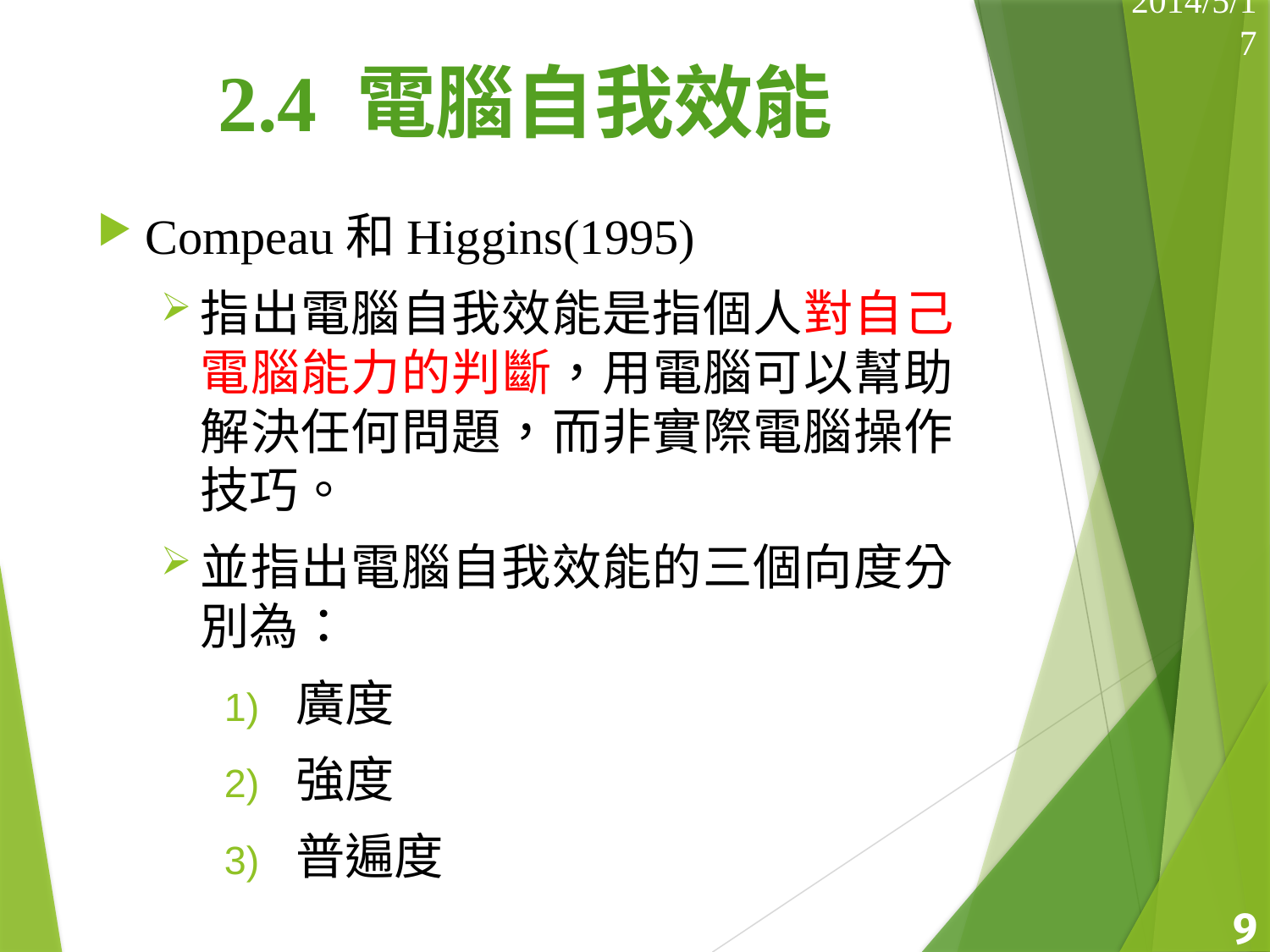

2014/5/17
# 2.4 電腦自我效能
Compeau和Higgins(1995)
指出電腦自我效能是指個人對自己電腦能力的判斷，用電腦可以幫助解決任何問題，而非實際電腦操作技巧。
並指出電腦自我效能的三個向度分別為：
廣度
強度
普遍度

9